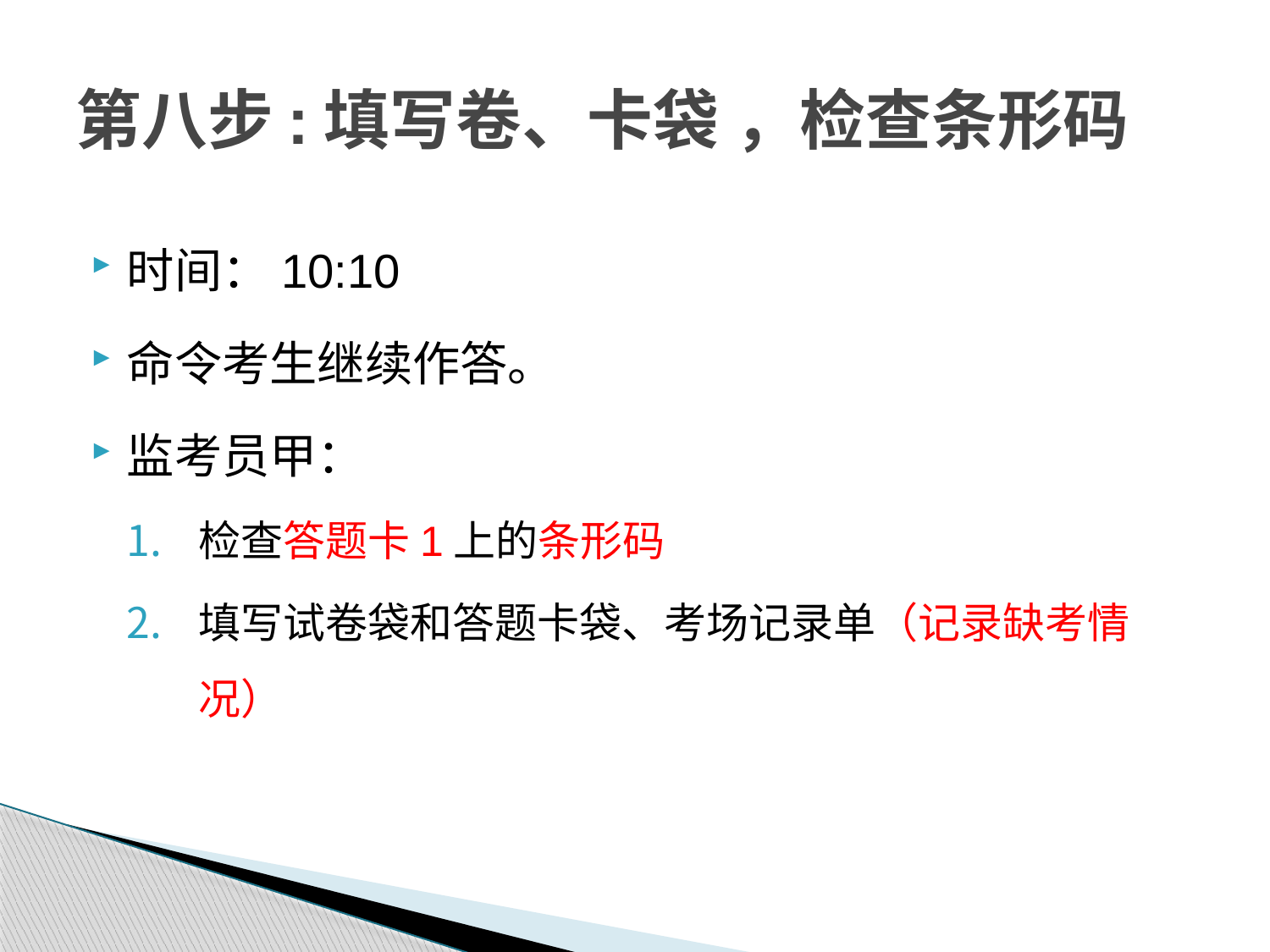

# 第八步:填写卷、卡袋 ，检查条形码
时间：10:10
命令考生继续作答。
监考员甲：
检查答题卡1上的条形码
填写试卷袋和答题卡袋、考场记录单（记录缺考情况）